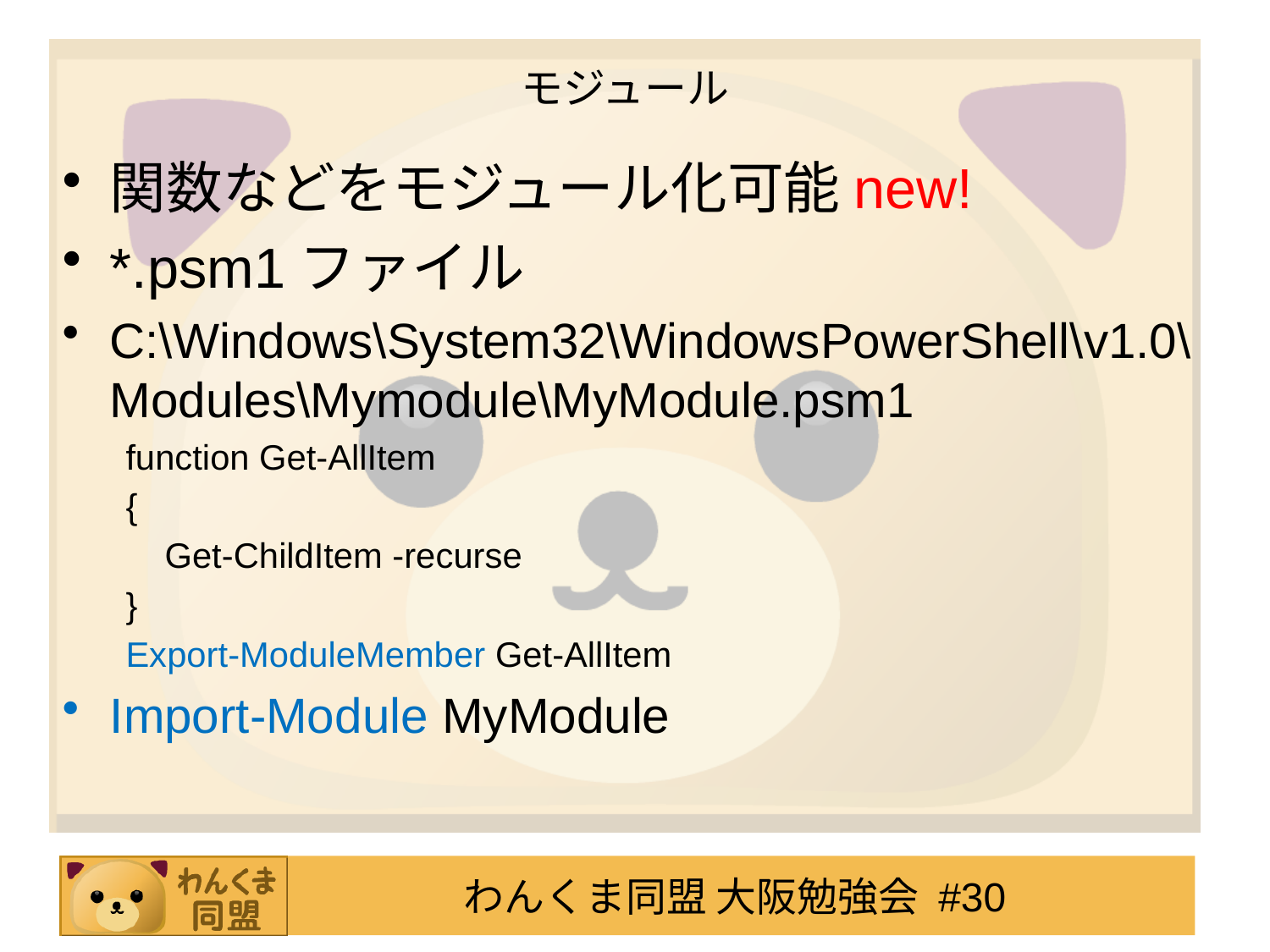

# モジュール
関数などをモジュール化可能new!
*.psm1ファイル
C:\Windows\System32\WindowsPowerShell\v1.0\Modules\Mymodule\MyModule.psm1
function Get-AllItem
{
    Get-ChildItem -recurse
}
Export-ModuleMember Get-AllItem
Import-Module MyModule